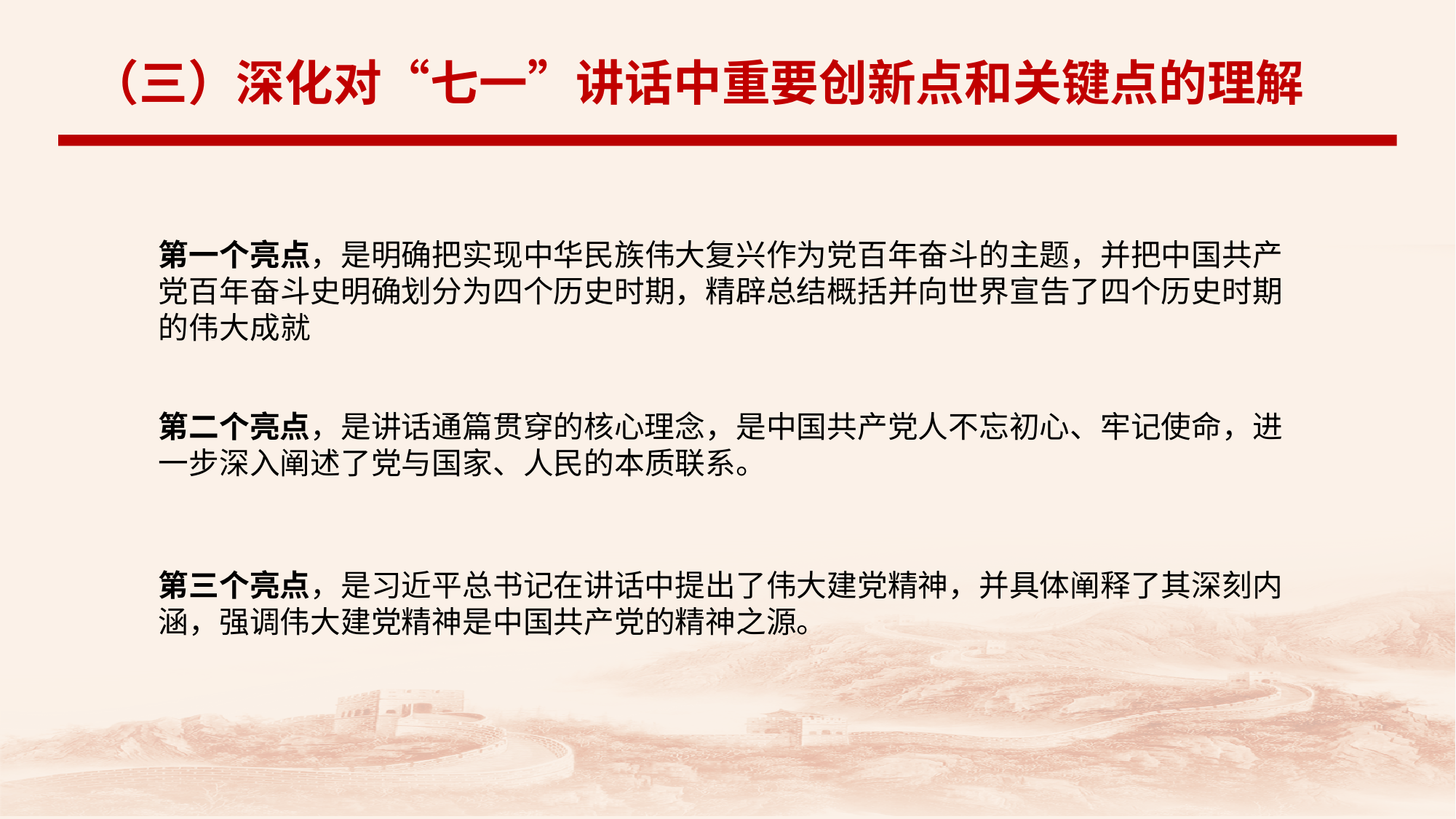

（三）深化对“七一”讲话中重要创新点和关键点的理解

第一个亮点，是明确把实现中华民族伟大复兴作为党百年奋斗的主题，并把中国共产党百年奋斗史明确划分为四个历史时期，精辟总结概括并向世界宣告了四个历史时期的伟大成就
第二个亮点，是讲话通篇贯穿的核心理念，是中国共产党人不忘初心、牢记使命，进一步深入阐述了党与国家、人民的本质联系。
第三个亮点，是习近平总书记在讲话中提出了伟大建党精神，并具体阐释了其深刻内涵，强调伟大建党精神是中国共产党的精神之源。
7